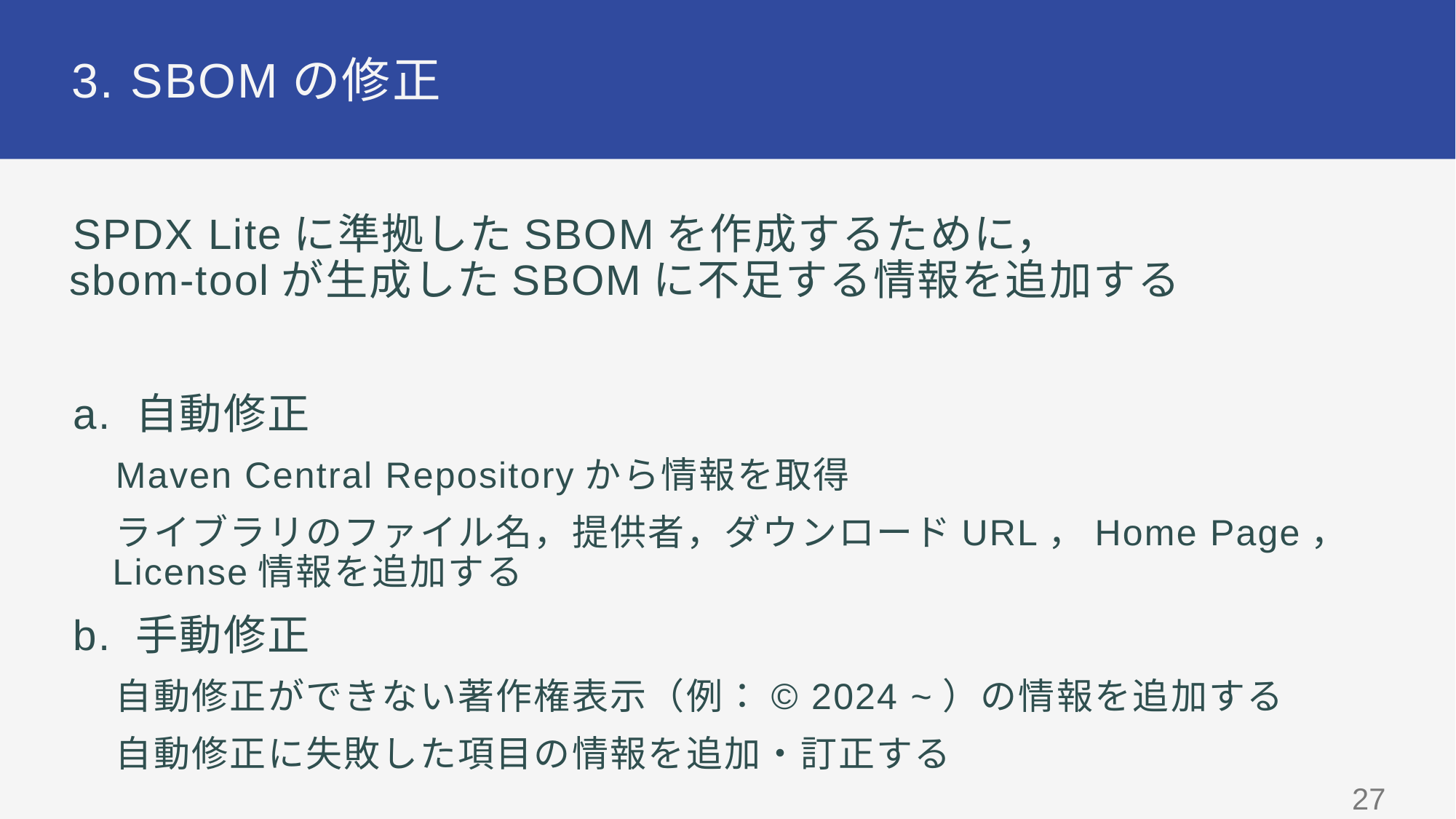

# 3. SBOMの修正
SPDX Liteに準拠したSBOMを作成するために，
sbom-toolが生成したSBOMに不足する情報を追加する

a. 自動修正
Maven Central Repositoryから情報を取得
ライブラリのファイル名，提供者，ダウンロードURL，Home Page，
License情報を追加する
b. 手動修正
自動修正ができない著作権表示（例：© 2024 ~）の情報を追加する
自動修正に失敗した項目の情報を追加・訂正する
27